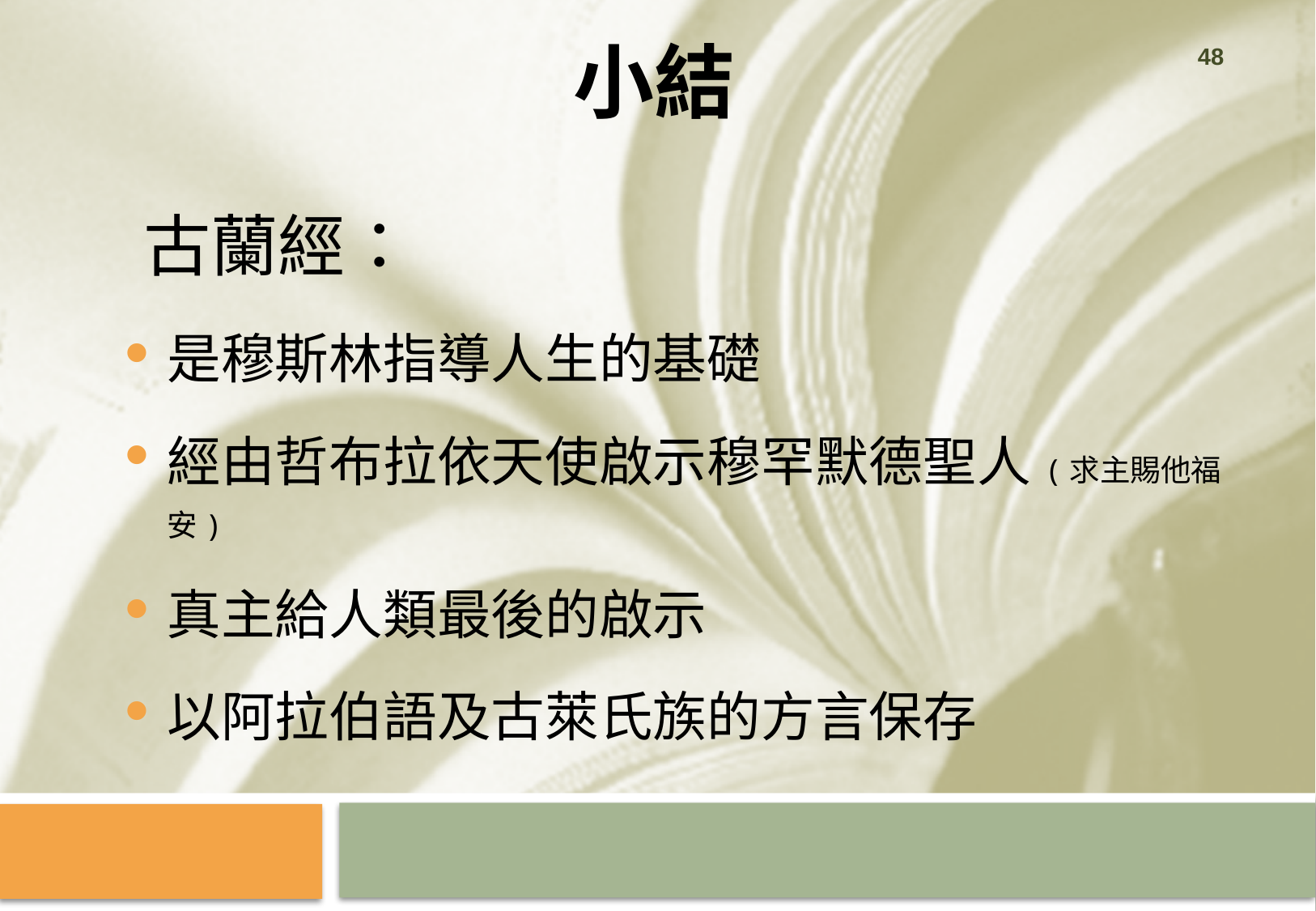

小結
48
古蘭經：
是穆斯林指導人生的基礎
經由哲布拉依天使啟示穆罕默德聖人(求主賜他福安)
真主給人類最後的啟示
以阿拉伯語及古萊氏族的方言保存